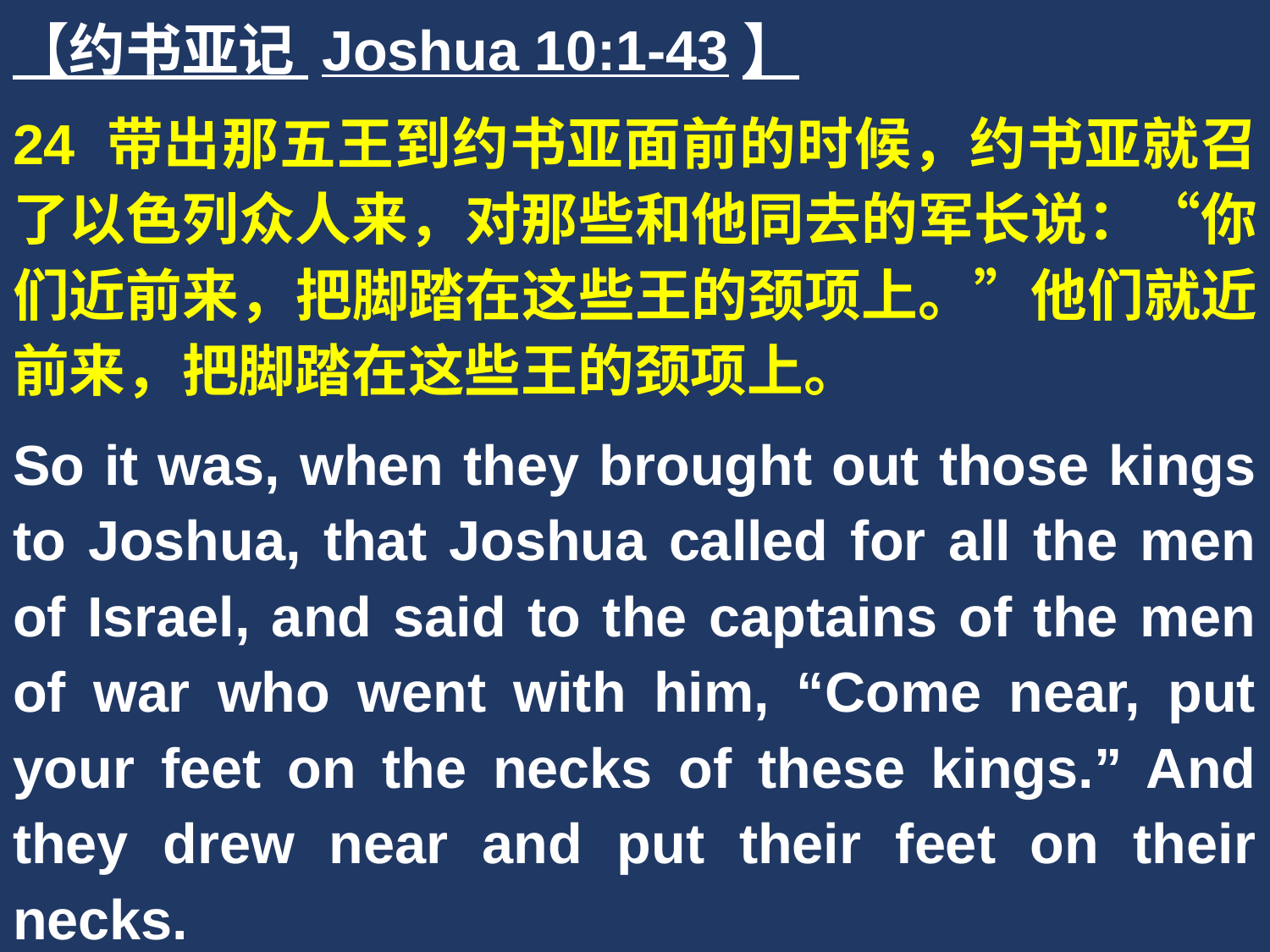

【约书亚记 Joshua 10:1-43】
24 带出那五王到约书亚面前的时候，约书亚就召了以色列众人来，对那些和他同去的军长说：“你们近前来，把脚踏在这些王的颈项上。”他们就近前来，把脚踏在这些王的颈项上。
So it was, when they brought out those kings to Joshua, that Joshua called for all the men of Israel, and said to the captains of the men of war who went with him, “Come near, put your feet on the necks of these kings.” And they drew near and put their feet on their necks.